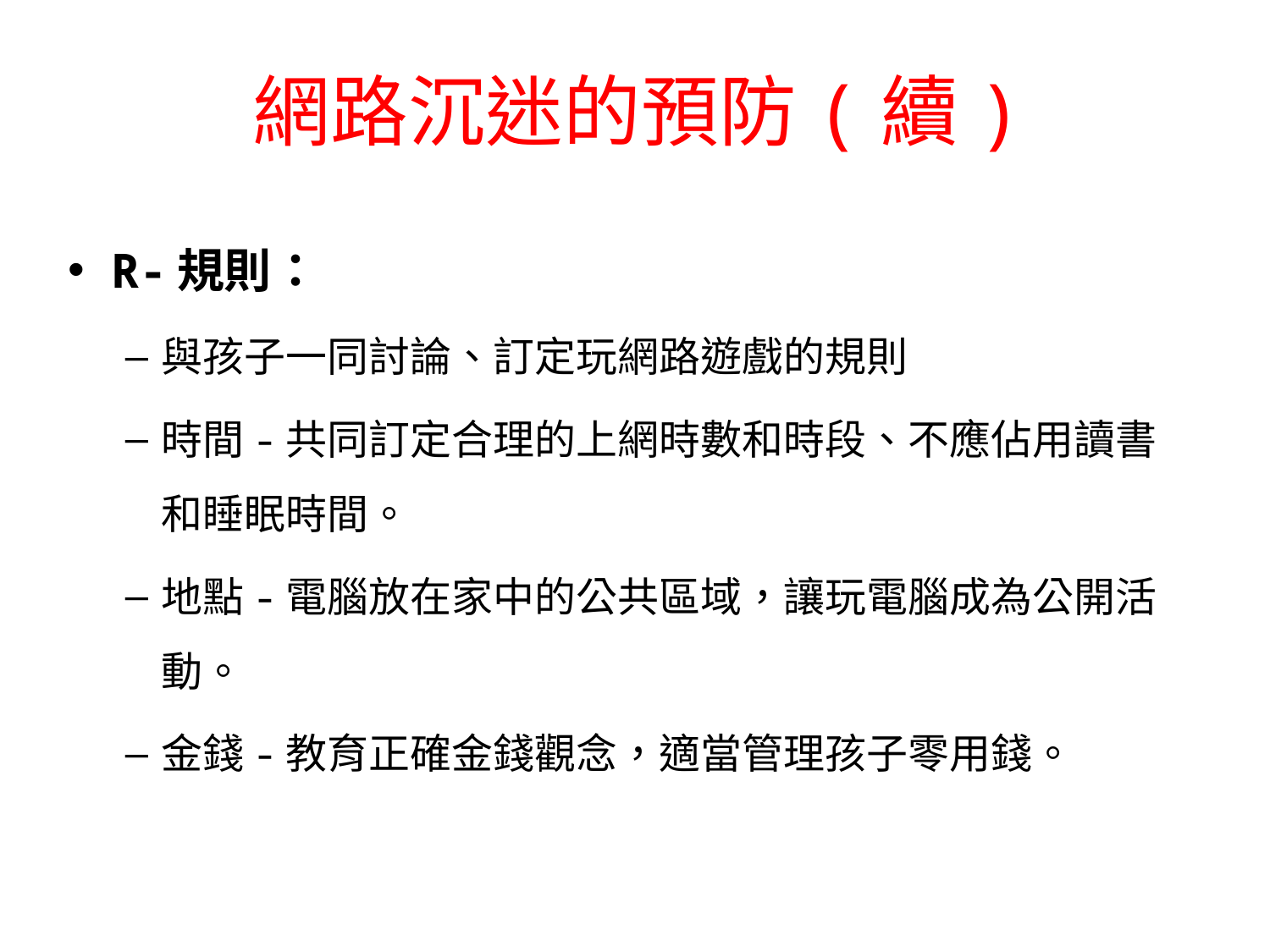

# 網路沉迷的預防(續)
R-規則：
與孩子一同討論、訂定玩網路遊戲的規則
時間-共同訂定合理的上網時數和時段、不應佔用讀書和睡眠時間。
地點-電腦放在家中的公共區域，讓玩電腦成為公開活動。
金錢-教育正確金錢觀念，適當管理孩子零用錢。